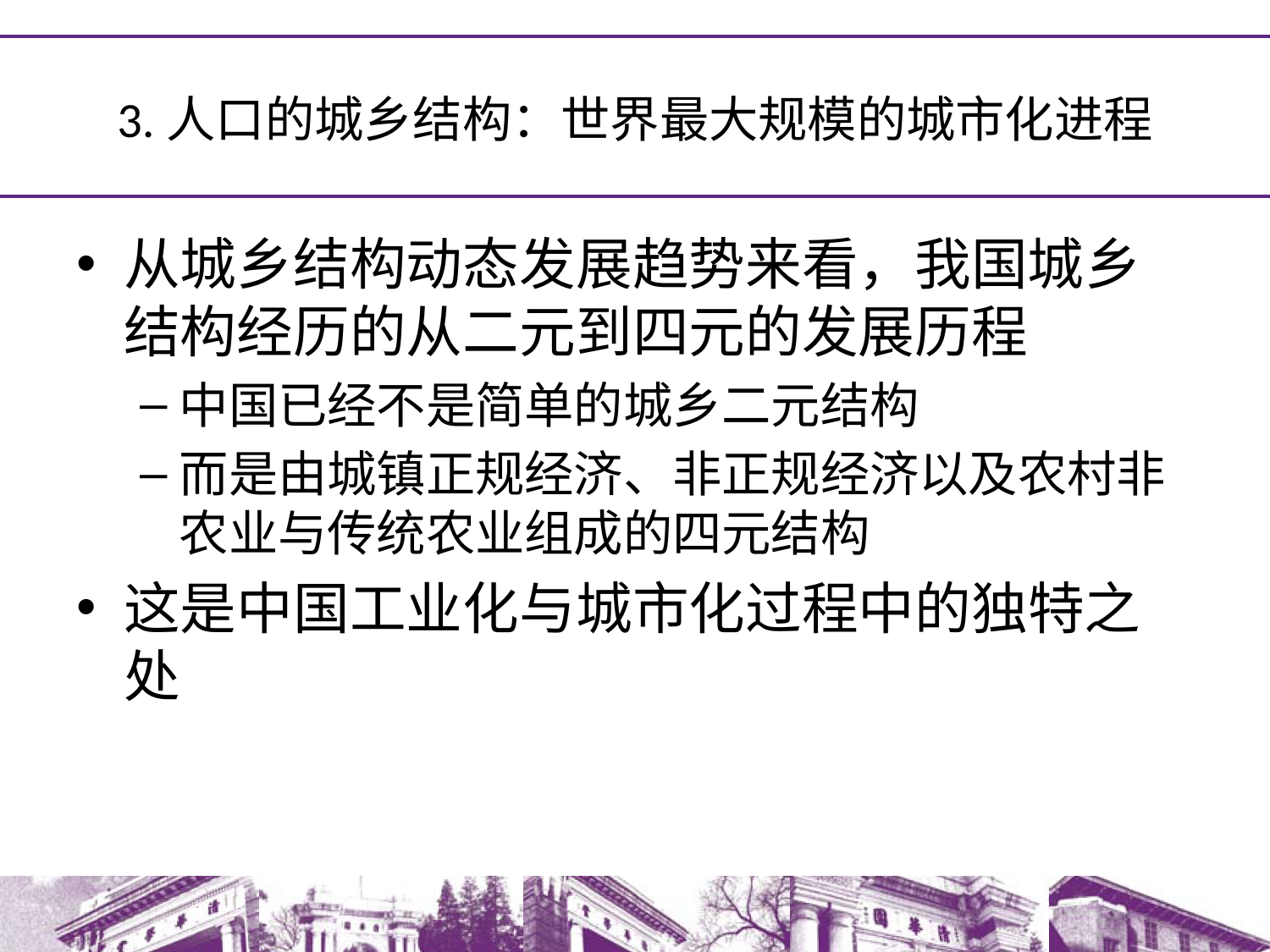

# 3.人口的城乡结构：世界最大规模的城市化进程
从城乡结构动态发展趋势来看，我国城乡结构经历的从二元到四元的发展历程
中国已经不是简单的城乡二元结构
而是由城镇正规经济、非正规经济以及农村非农业与传统农业组成的四元结构
这是中国工业化与城市化过程中的独特之处